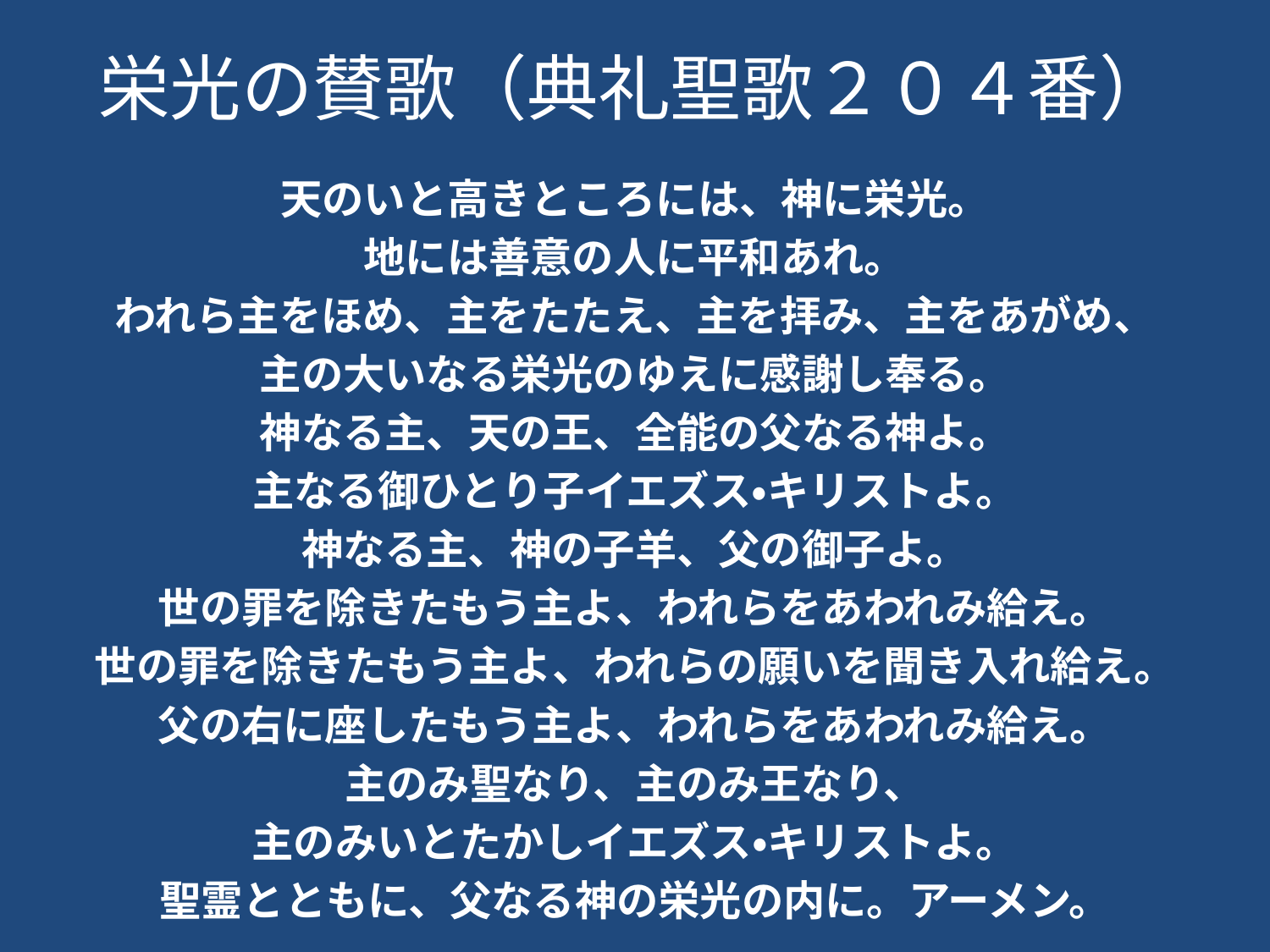

# 栄光の賛歌（典礼聖歌２０４番）
天のいと高きところには、神に栄光。
地には善意の人に平和あれ。
われら主をほめ、主をたたえ、主を拝み、主をあがめ、
主の大いなる栄光のゆえに感謝し奉る。
神なる主、天の王、全能の父なる神よ。
主なる御ひとり子イエズス・キリストよ。
神なる主、神の子羊、父の御子よ。
世の罪を除きたもう主よ、われらをあわれみ給え。
世の罪を除きたもう主よ、われらの願いを聞き入れ給え。
父の右に座したもう主よ、われらをあわれみ給え。
主のみ聖なり、主のみ王なり、
主のみいとたかしイエズス・キリストよ。
聖霊とともに、父なる神の栄光の内に。アーメン。